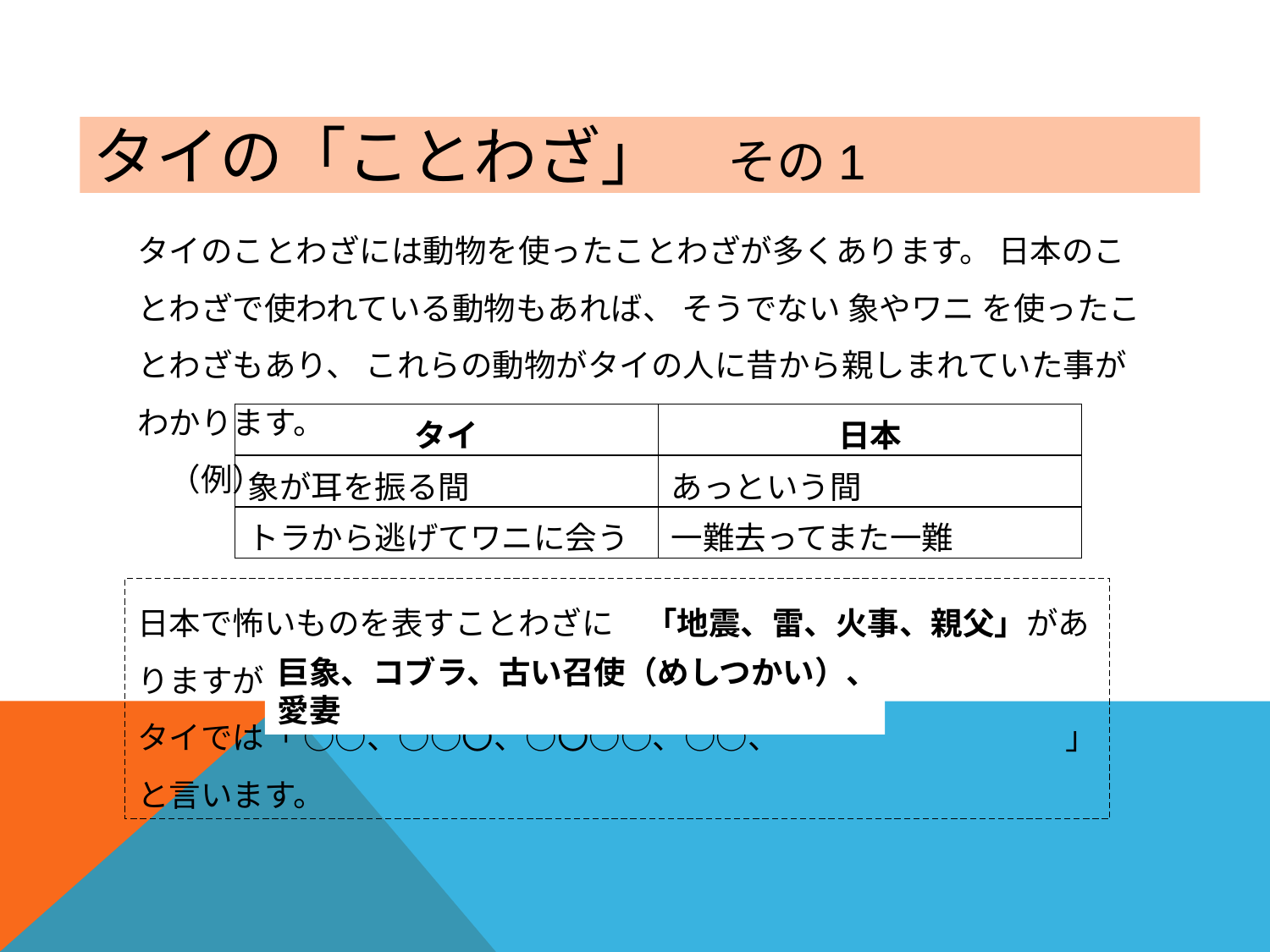

# タイの「ことわざ」　その1
タイのことわざには動物を使ったことわざが多くあります。 日本のことわざで使われている動物もあれば、 そうでない 象やワニ を使ったことわざもあり、 これらの動物がタイの人に昔から親しまれていた事がわかります。
　（例）

| タイ | 日本 |
| --- | --- |
| 象が耳を振る間 | あっという間 |
| トラから逃げてワニに会う | 一難去ってまた一難 |
日本で怖いものを表すことわざに　「地震、雷、火事、親父」がありますが、
タイでは「 ○○、○○〇、○〇○○、○○、　　　　　　　　　」と言います。
巨象、コブラ、古い召使（めしつかい）、愛妻